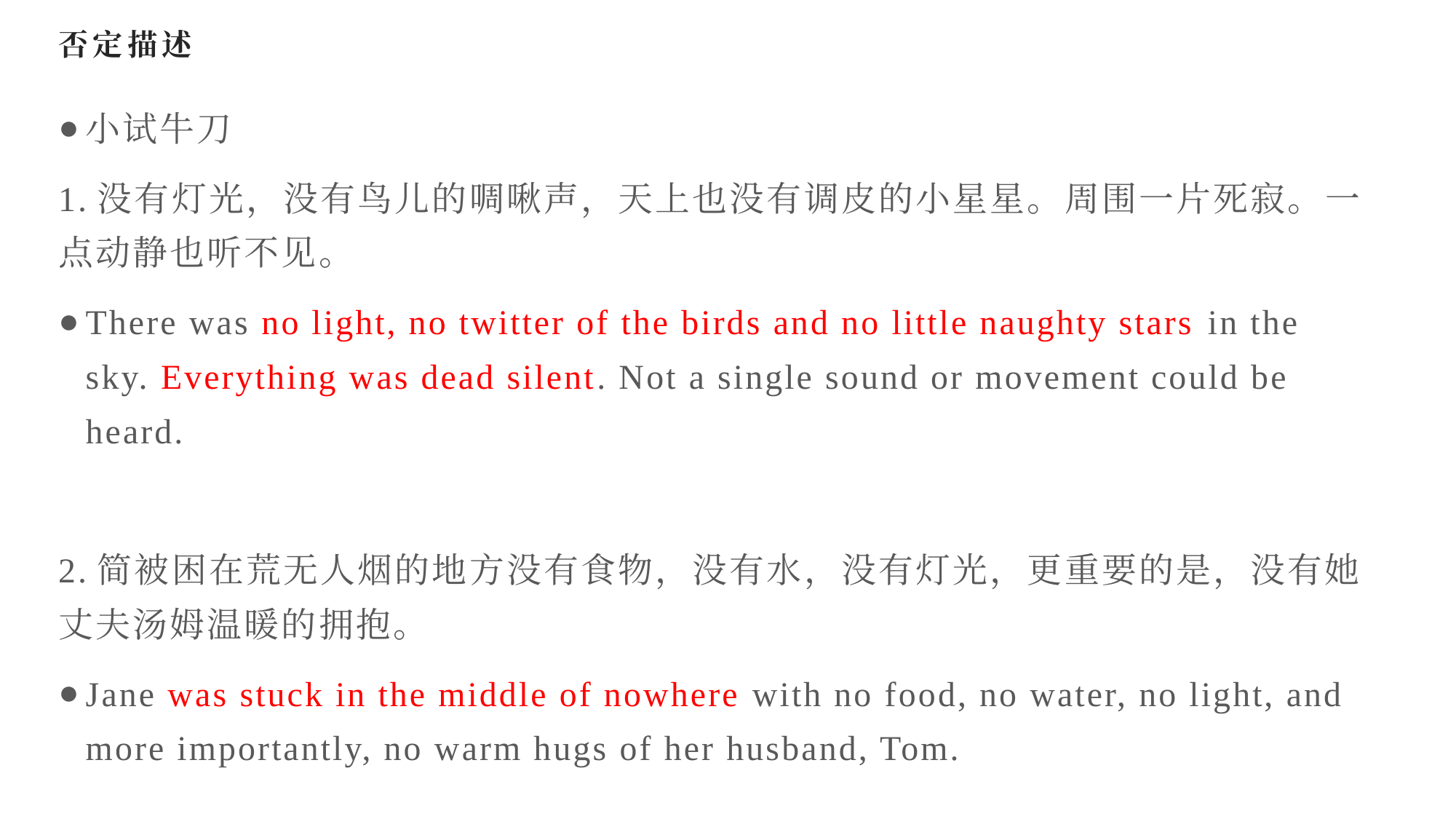

# 否定描述
小试牛刀
1.没有灯光，没有鸟儿的啁啾声，天上也没有调皮的小星星。周围一片死寂。一点动静也听不见。
There was no light, no twitter of the birds and no little naughty stars in the sky. Everything was dead silent. Not a single sound or movement could be heard.

2.简被困在荒无人烟的地方没有食物，没有水，没有灯光，更重要的是，没有她丈夫汤姆温暖的拥抱。
Jane was stuck in the middle of nowhere with no food, no water, no light, and more importantly, no warm hugs of her husband, Tom.